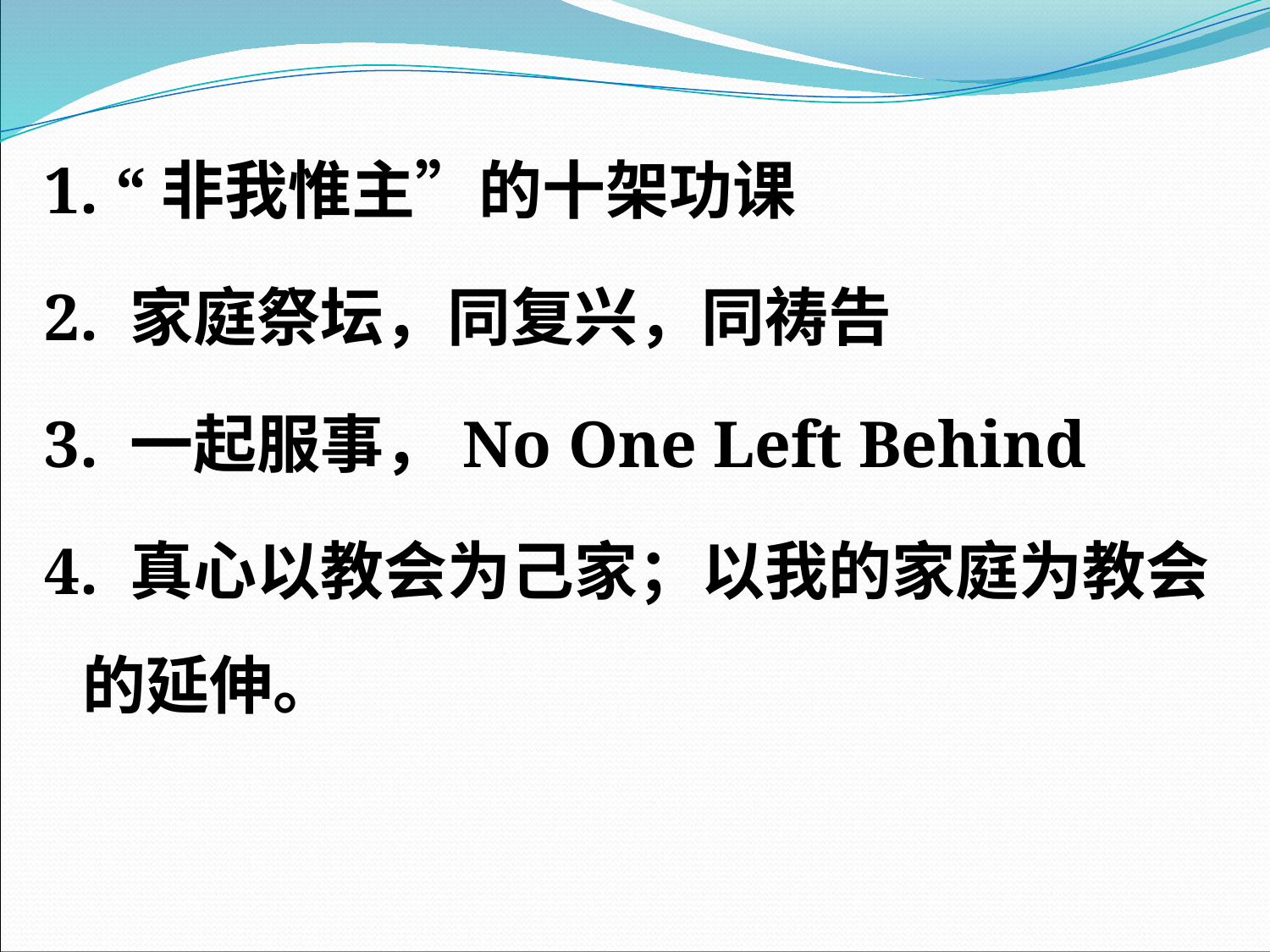

#
1. “非我惟主”的十架功课
2. 家庭祭坛，同复兴，同祷告
3. 一起服事，No One Left Behind
4. 真心以教会为己家；以我的家庭为教会的延伸。